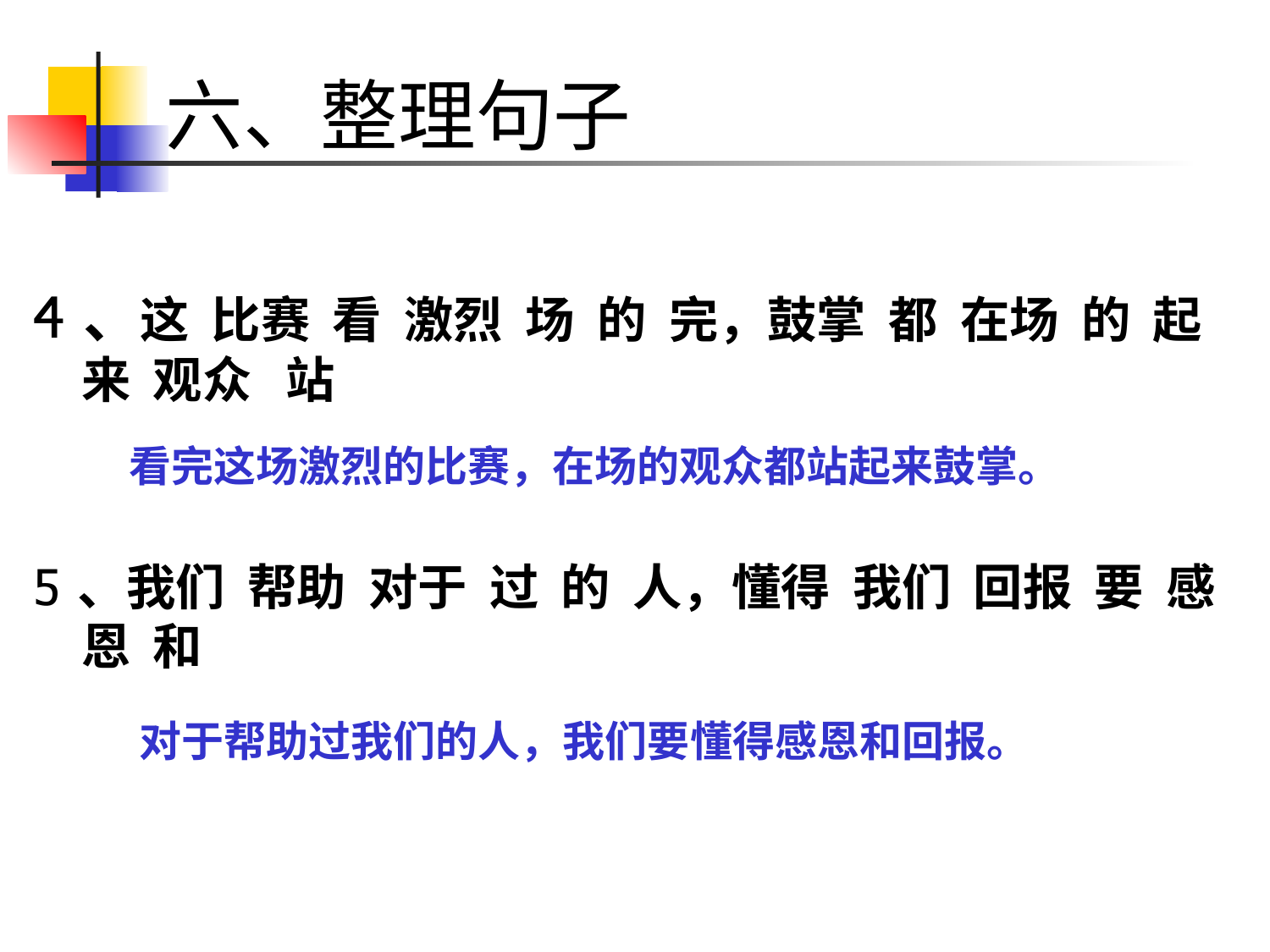

# 六、整理句子
4、这  比赛  看  激烈  场  的  完，鼓掌  都  在场  的  起来  观众   站

5、我们  帮助  对于  过  的  人，懂得  我们  回报  要  感恩  和

看完这场激烈的比赛，在场的观众都站起来鼓掌。
对于帮助过我们的人，我们要懂得感恩和回报。